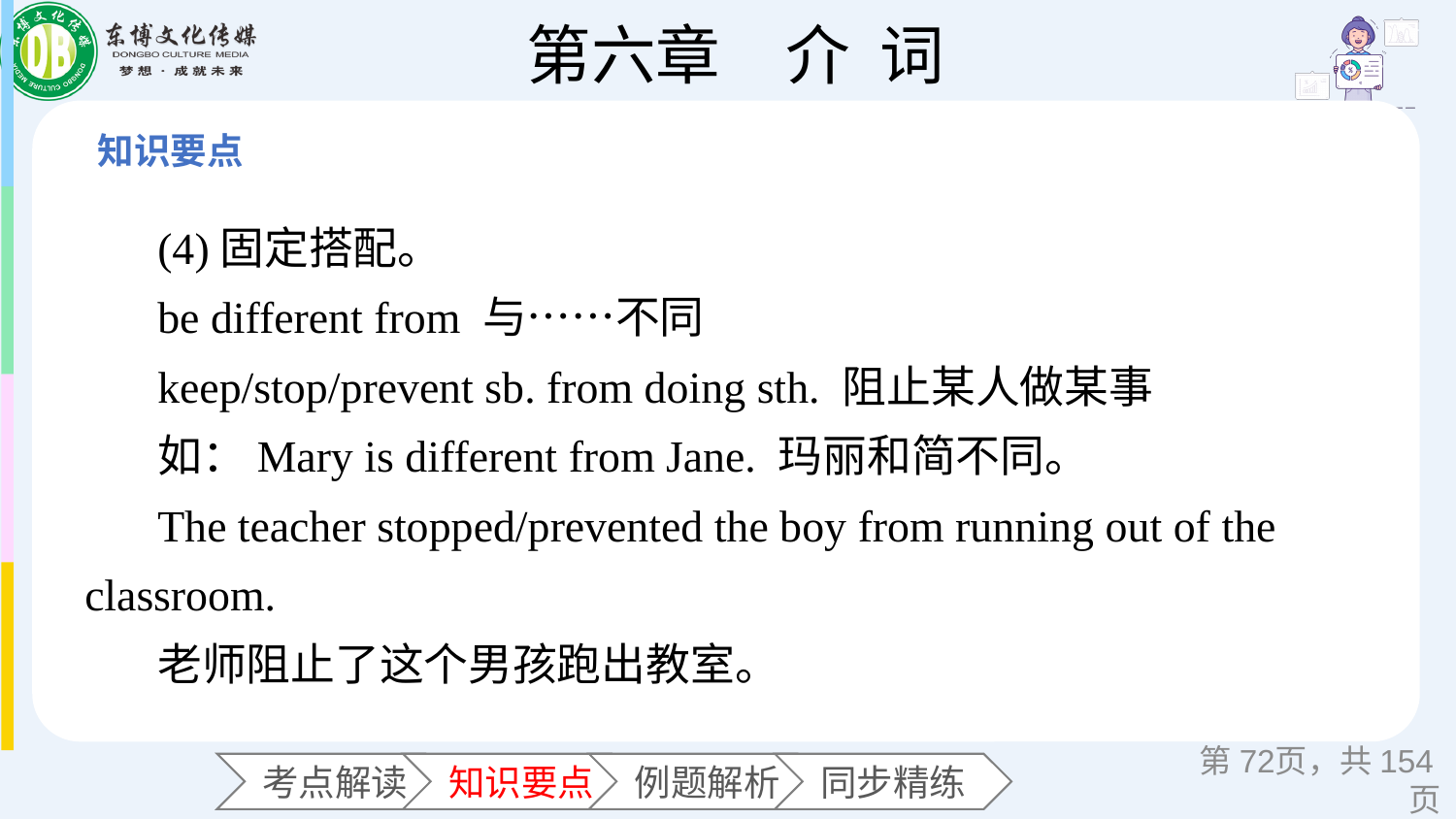

(4)固定搭配。
be different from 与……不同
keep/stop/prevent sb. from doing sth. 阻止某人做某事
如：Mary is different from Jane. 玛丽和简不同。
The teacher stopped/prevented the boy from running out of the classroom.
老师阻止了这个男孩跑出教室。
第72页，共154页